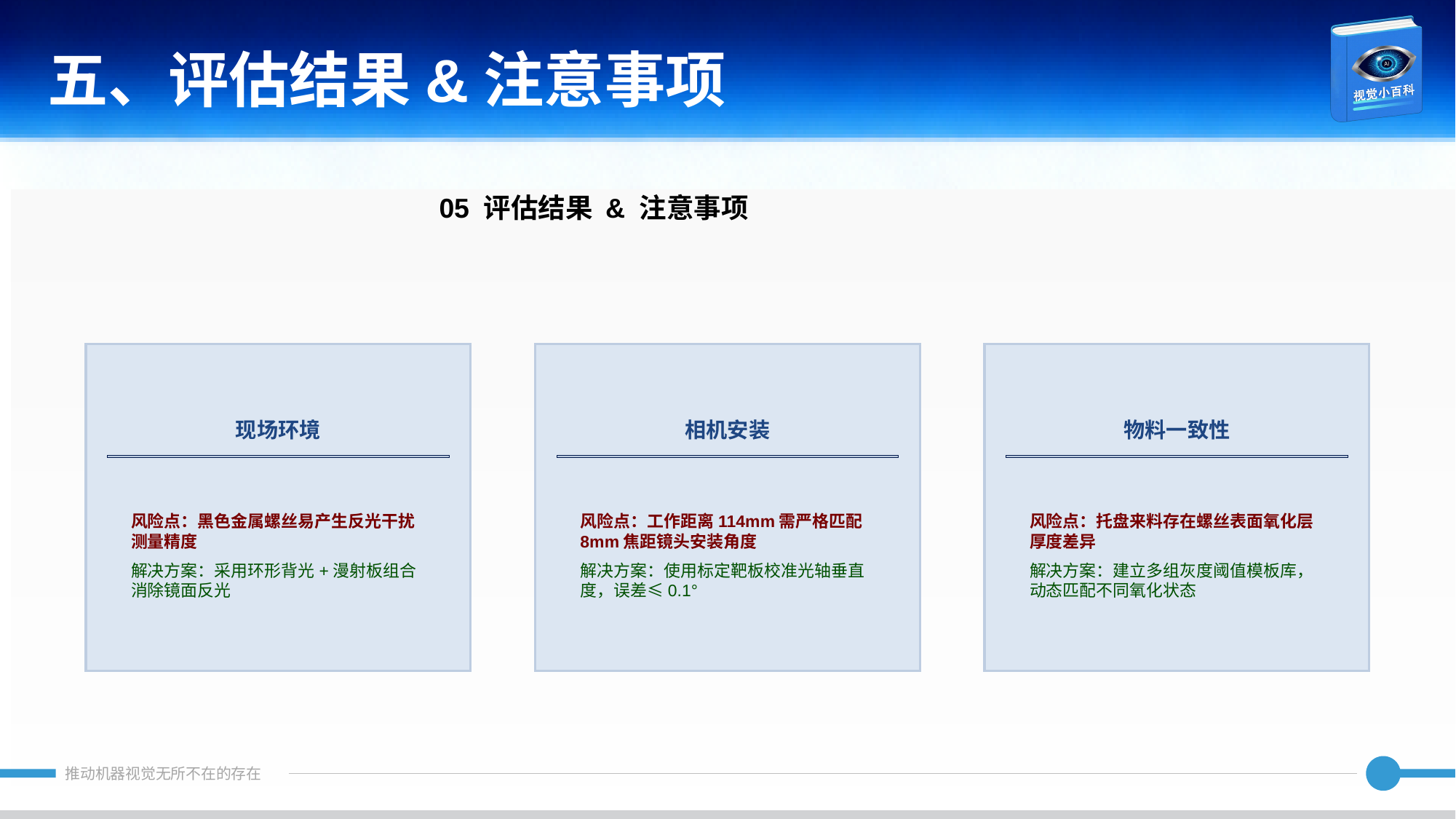

五、评估结果&注意事项

05 评估结果 & 注意事项

现场环境

相机安装

物料一致性

风险点：黑色金属螺丝易产生反光干扰测量精度
解决方案：采用环形背光+漫射板组合消除镜面反光

风险点：工作距离114mm需严格匹配8mm焦距镜头安装角度
解决方案：使用标定靶板校准光轴垂直度，误差≤0.1°

风险点：托盘来料存在螺丝表面氧化层厚度差异
解决方案：建立多组灰度阈值模板库，动态匹配不同氧化状态
10